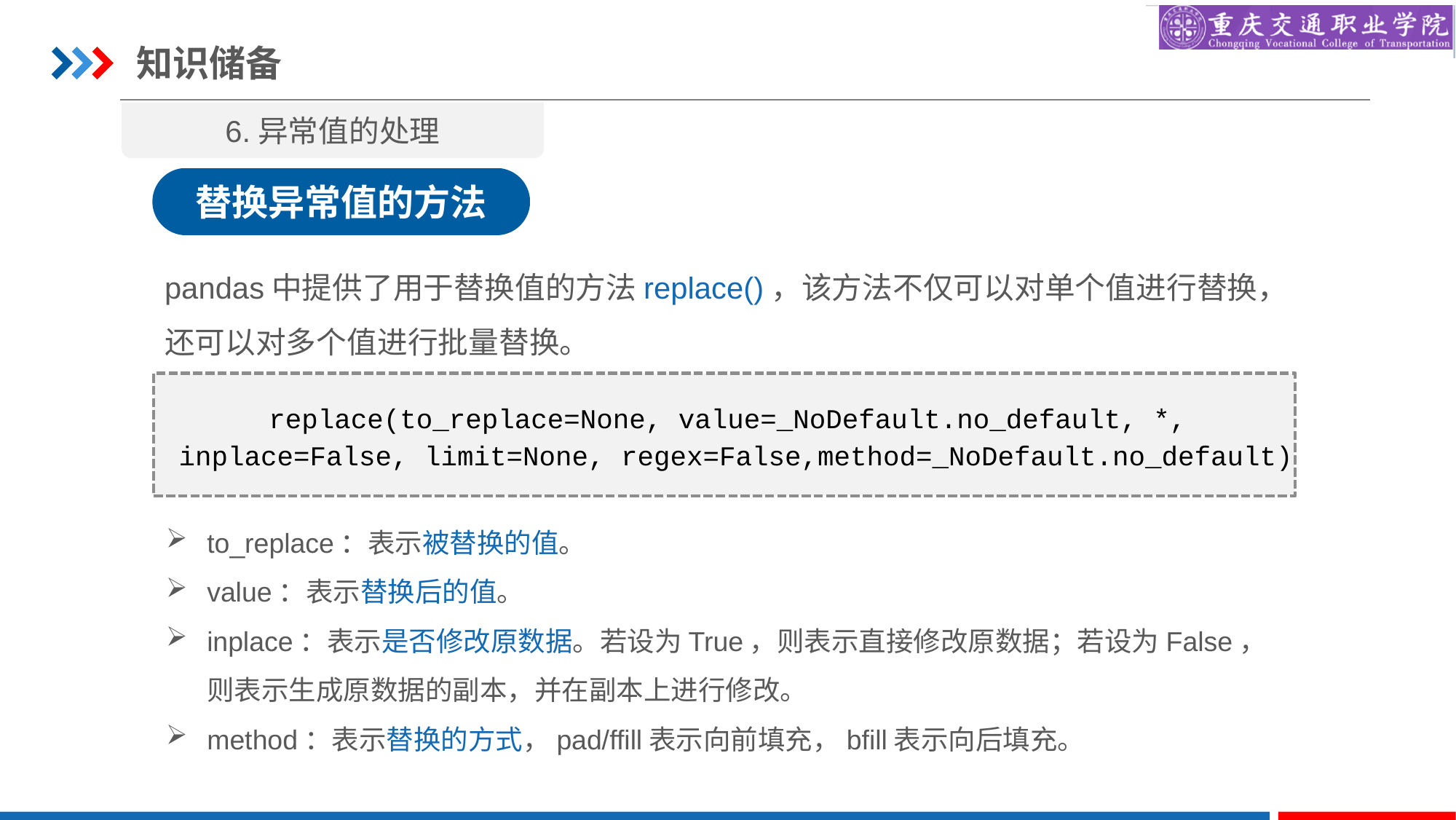

知识储备

6.异常值的处理
替换异常值的方法
pandas中提供了用于替换值的方法replace()，该方法不仅可以对单个值进行替换，还可以对多个值进行批量替换。

replace(to_replace=None, value=_NoDefault.no_default, *,
inplace=False, limit=None, regex=False,method=_NoDefault.no_default)
to_replace：表示被替换的值。
value：表示替换后的值。
inplace：表示是否修改原数据。若设为True，则表示直接修改原数据；若设为False，则表示生成原数据的副本，并在副本上进行修改。
method：表示替换的方式，pad/ffill表示向前填充，bfill表示向后填充。